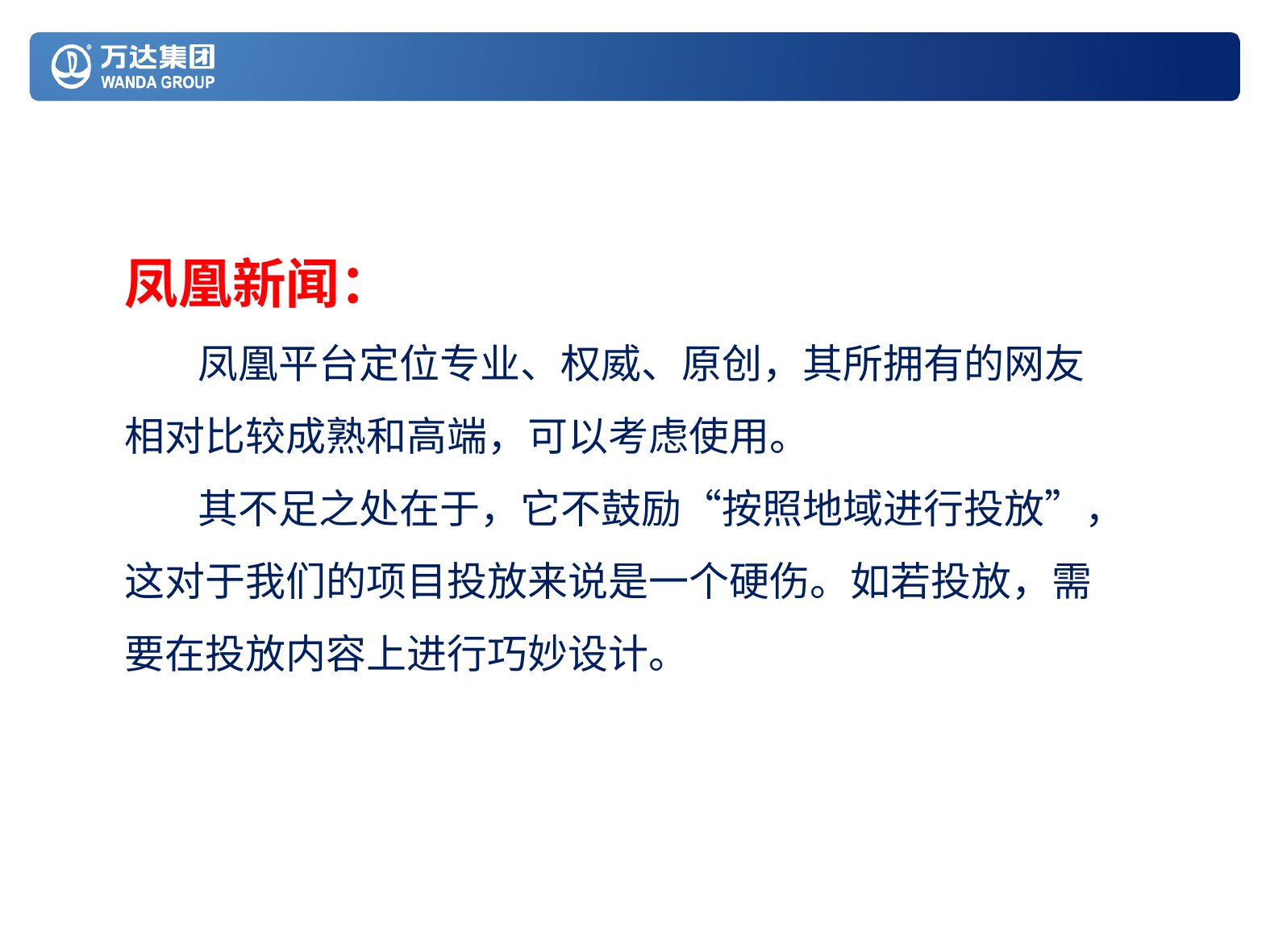

凤凰新闻：
       凤凰平台定位专业、权威、原创，其所拥有的网友相对比较成熟和高端，可以考虑使用。
       其不足之处在于，它不鼓励“按照地域进行投放”，这对于我们的项目投放来说是一个硬伤。如若投放，需要在投放内容上进行巧妙设计。